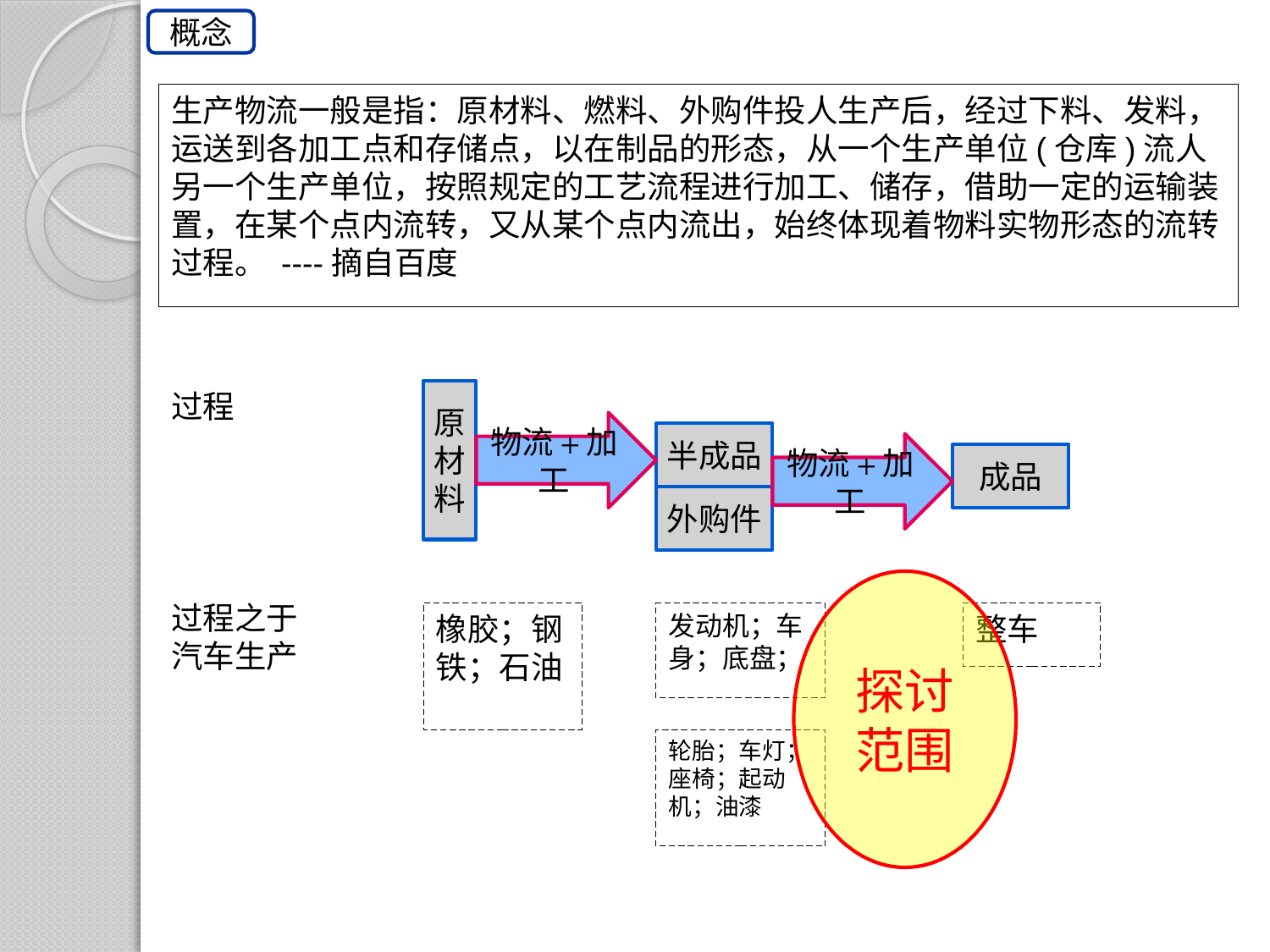

概念
生产物流一般是指：原材料、燃料、外购件投人生产后，经过下料、发料，运送到各加工点和存储点，以在制品的形态，从一个生产单位(仓库)流人另一个生产单位，按照规定的工艺流程进行加工、储存，借助一定的运输装置，在某个点内流转，又从某个点内流出，始终体现着物料实物形态的流转过程。 ----摘自百度
过程
原材料
物流+加工
半成品
物流+加工
成品
外购件
探讨范围
过程之于汽车生产
橡胶；钢铁；石油
发动机；车身；底盘；
整车
轮胎；车灯；座椅；起动机；油漆